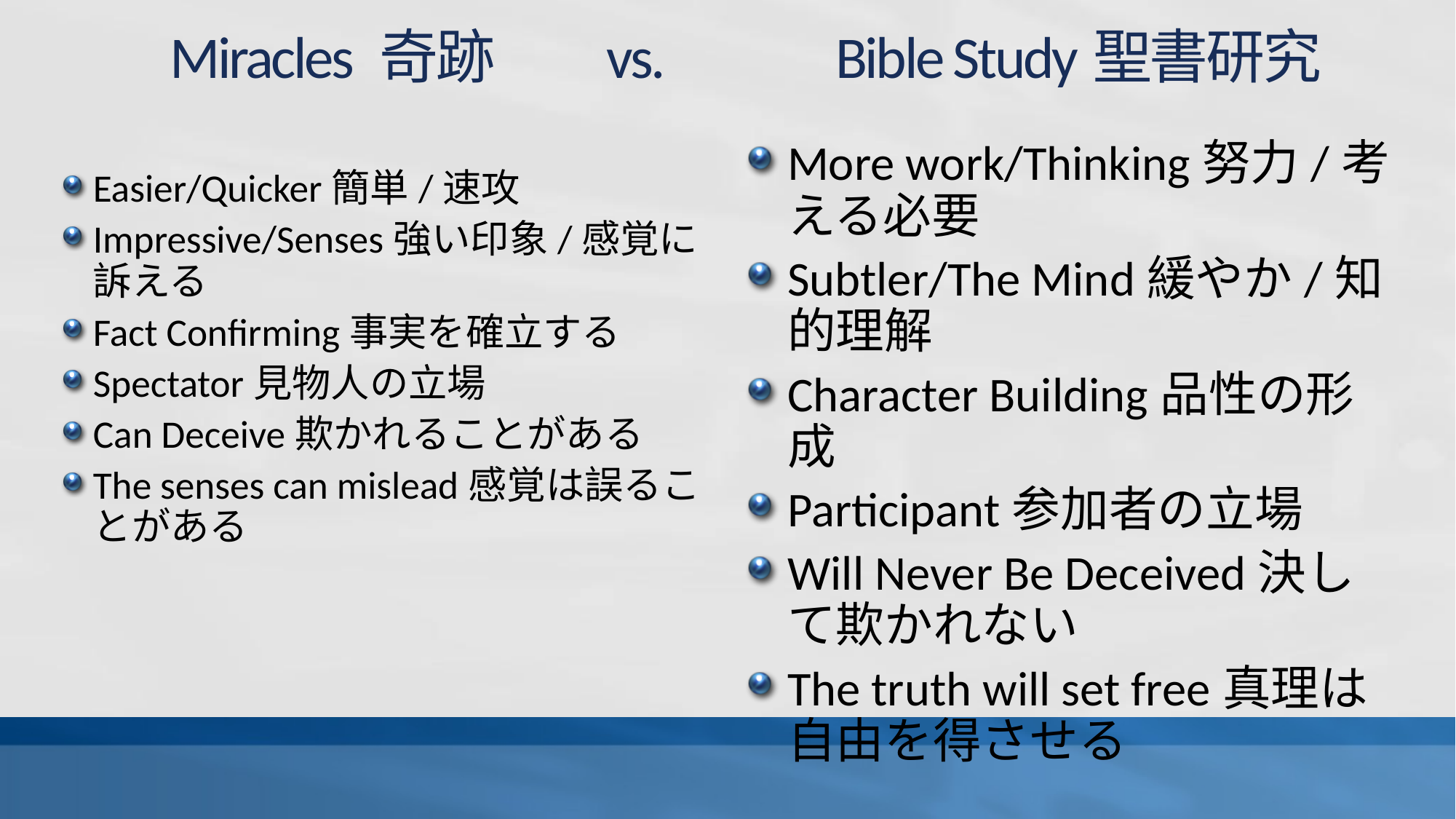

# Miracles 奇跡		vs. 		 Bible Study聖書研究
More work/Thinking努力/考える必要
Subtler/The Mind緩やか/知的理解
Character Building品性の形成
Participant参加者の立場
Will Never Be Deceived決して欺かれない
The truth will set free真理は自由を得させる
Easier/Quicker簡単/速攻
Impressive/Senses強い印象/感覚に訴える
Fact Confirming事実を確立する
Spectator見物人の立場
Can Deceive欺かれることがある
The senses can mislead感覚は誤ることがある